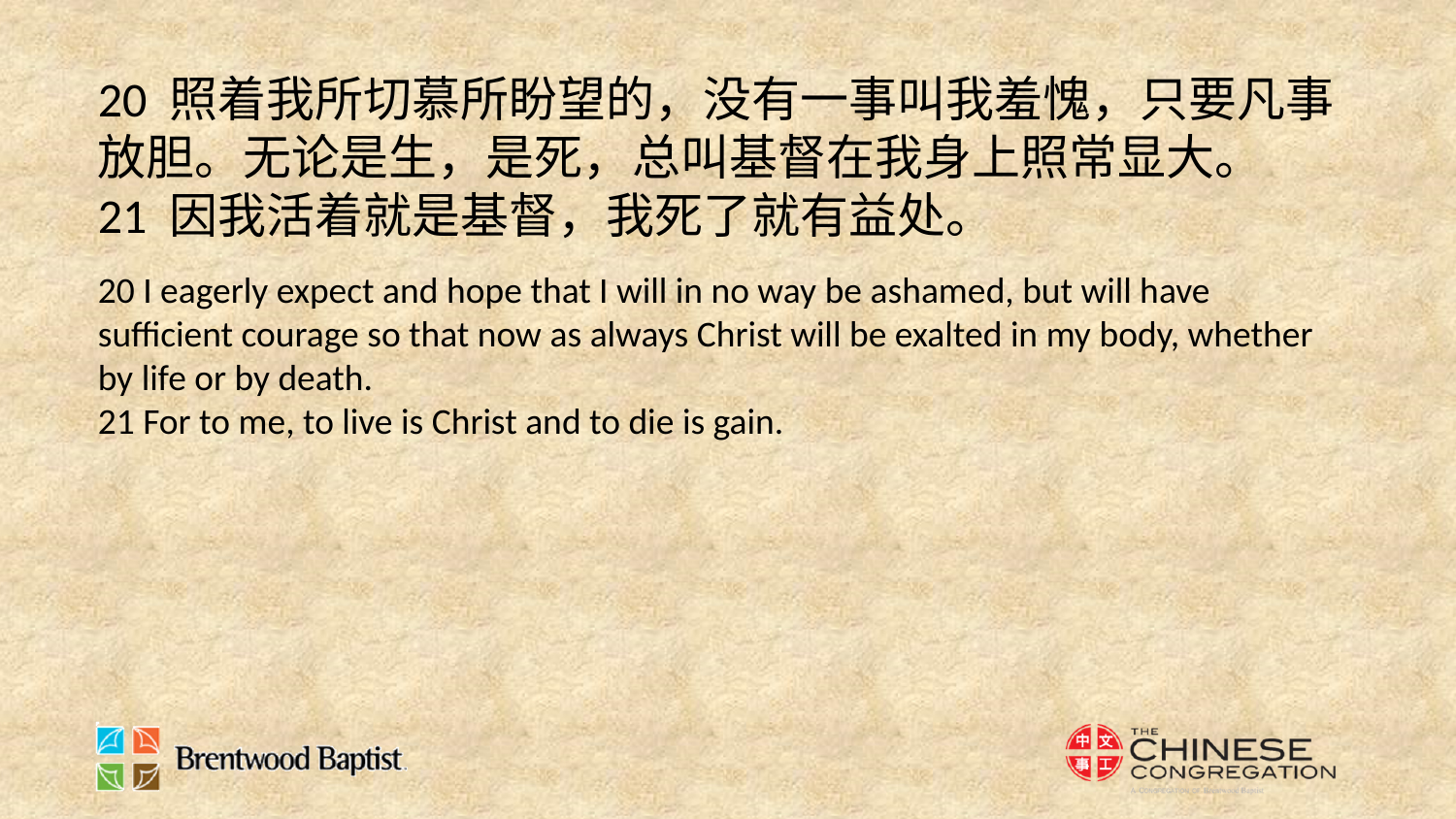

20 照着我所切慕所盼望的，没有一事叫我羞愧，只要凡事放胆。无论是生，是死，总叫基督在我身上照常显大。
21 因我活着就是基督，我死了就有益处。

20 I eagerly expect and hope that I will in no way be ashamed, but will have sufficient courage so that now as always Christ will be exalted in my body, whether by life or by death.
21 For to me, to live is Christ and to die is gain.